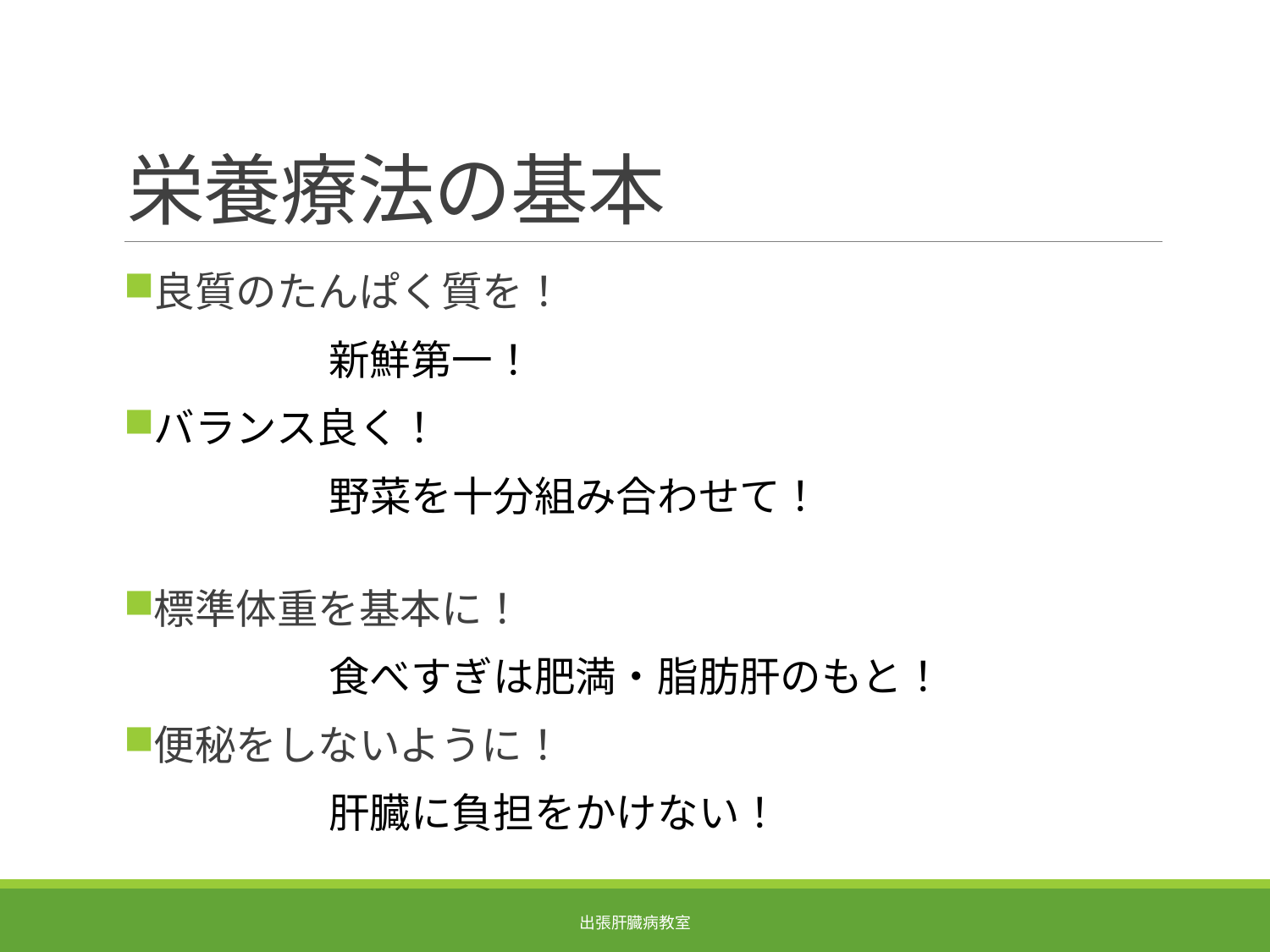

# 栄養療法の基本
良質のたんぱく質を！
　　　　　新鮮第一！
バランス良く！
　　　　　野菜を十分組み合わせて！
標準体重を基本に！
　　　　　食べすぎは肥満・脂肪肝のもと！
便秘をしないように！
　　　　　肝臓に負担をかけない！
出張肝臓病教室